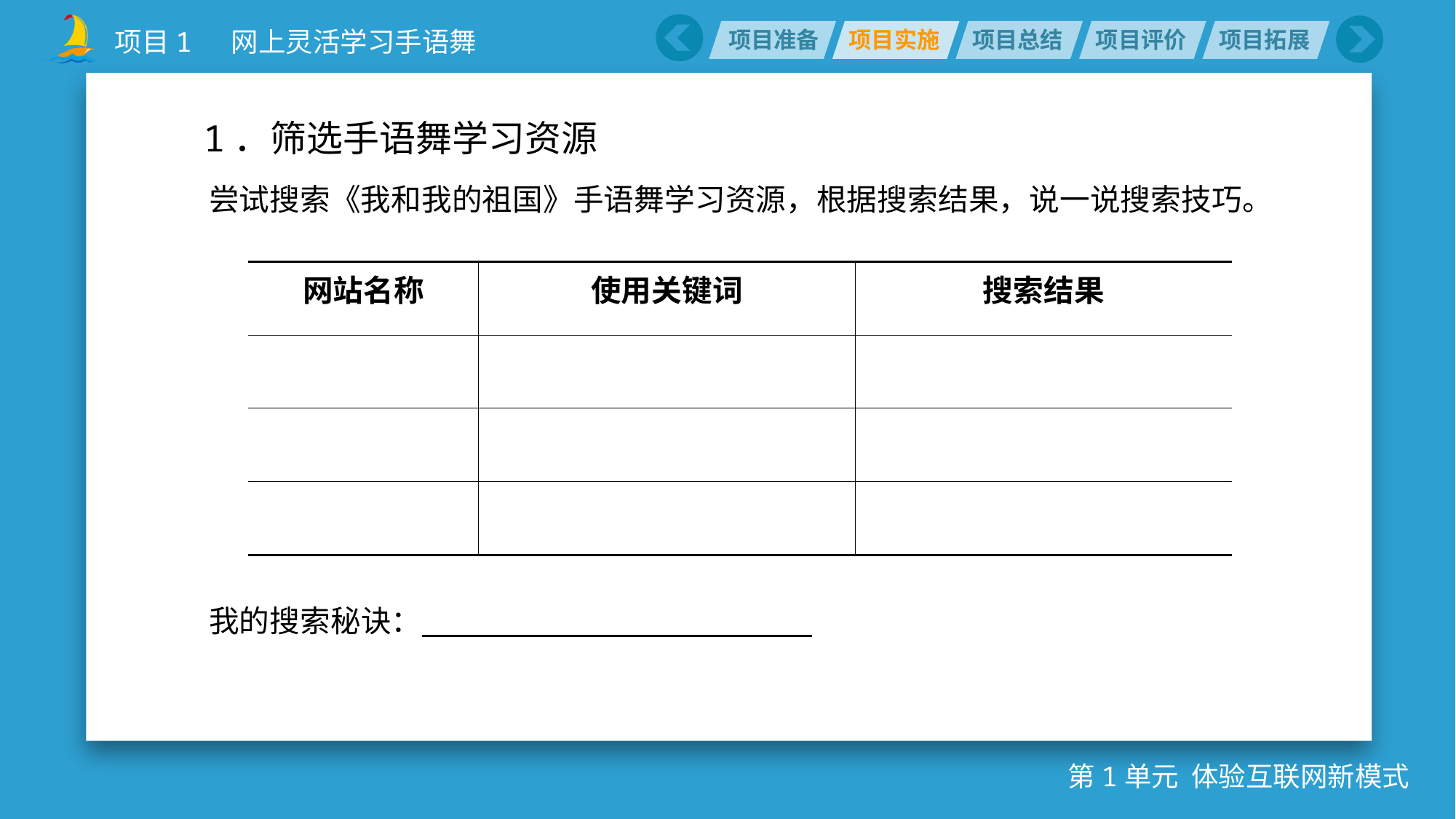

1．筛选手语舞学习资源
尝试搜索《我和我的祖国》手语舞学习资源，根据搜索结果，说一说搜索技巧。
| 网站名称 | 使用关键词 | 搜索结果 |
| --- | --- | --- |
|  |  |  |
|  |  |  |
|  |  |  |
我的搜索秘诀：